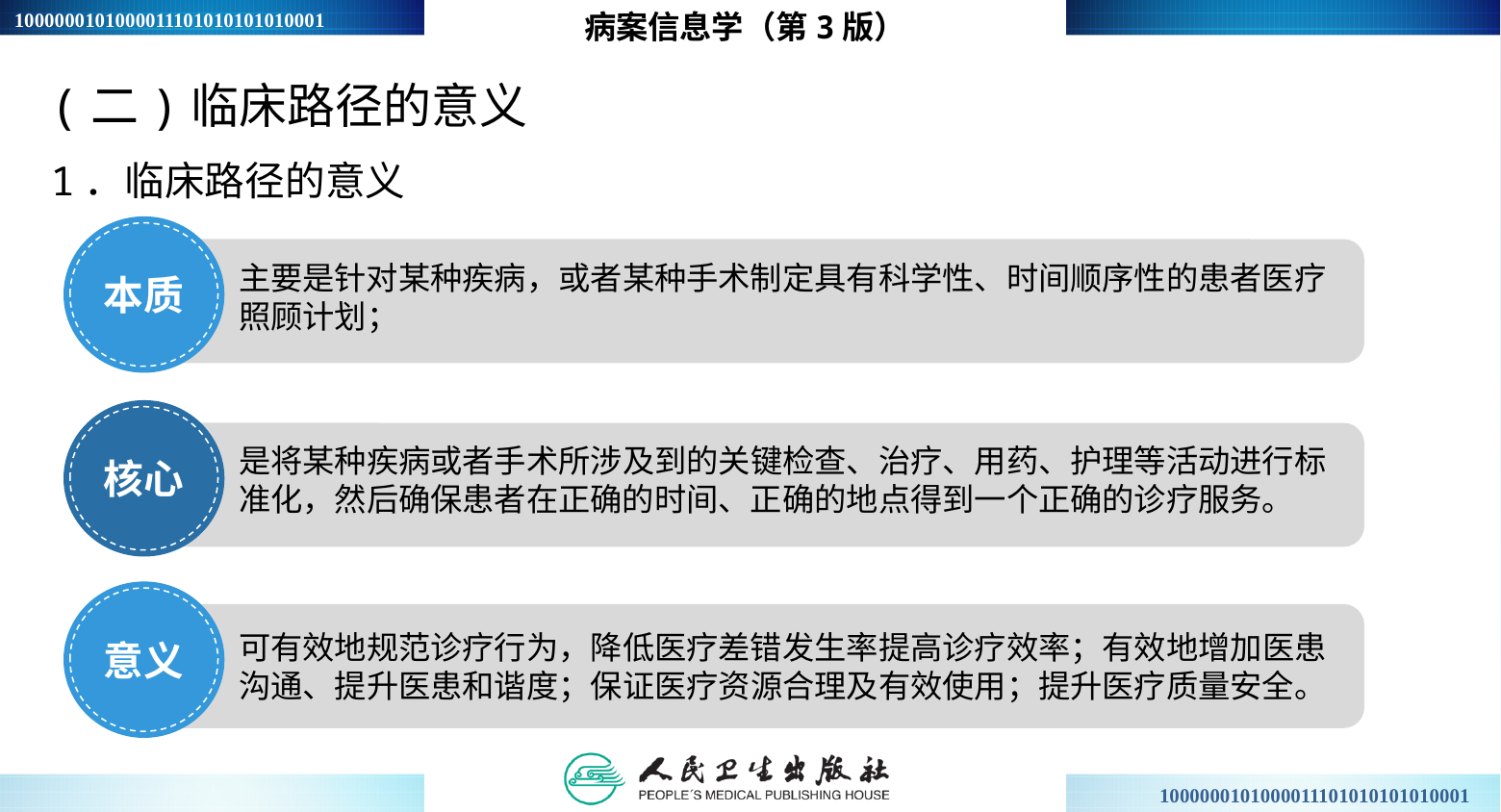

病案信息学（第3版）
(二)临床路径的意义
1．临床路径的意义
本质

主要是针对某种疾病，或者某种手术制定具有科学性、时间顺序性的患者医疗照顾计划；
核心

是将某种疾病或者手术所涉及到的关键检查、治疗、用药、护理等活动进行标准化，然后确保患者在正确的时间、正确的地点得到一个正确的诊疗服务。
意义

可有效地规范诊疗行为，降低医疗差错发生率提高诊疗效率；有效地增加医患沟通、提升医患和谐度；保证医疗资源合理及有效使用；提升医疗质量安全。